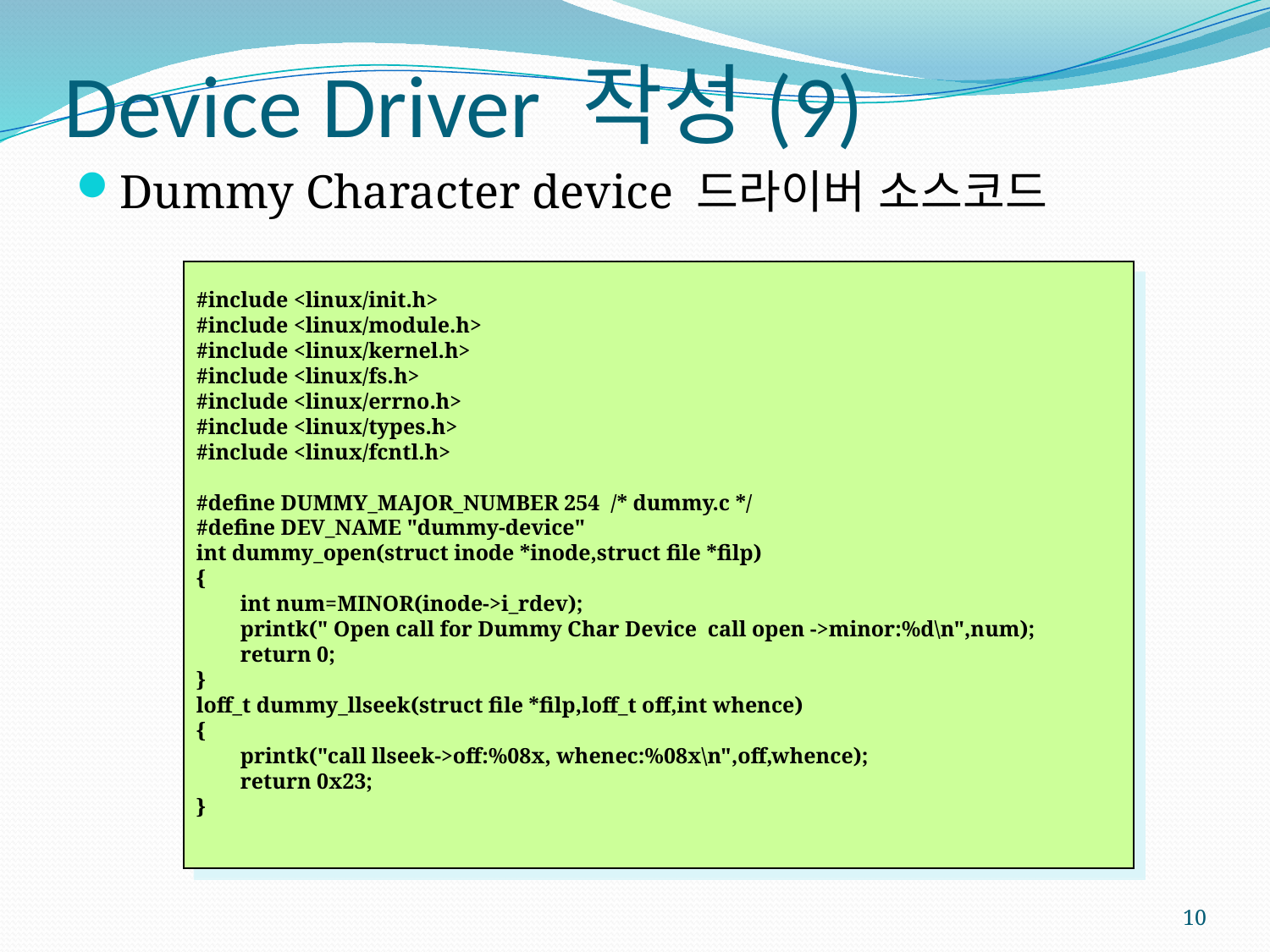

# Device Driver 작성(9)
Dummy Character device 드라이버 소스코드
#include <linux/init.h>
#include <linux/module.h>
#include <linux/kernel.h>
#include <linux/fs.h>
#include <linux/errno.h>
#include <linux/types.h>
#include <linux/fcntl.h>

#define DUMMY_MAJOR_NUMBER 254  /* dummy.c */
#define DEV_NAME "dummy-device"
int dummy_open(struct inode *inode,struct file *filp)
{
        int num=MINOR(inode->i_rdev);
        printk(" Open call for Dummy Char Device  call open ->minor:%d\n",num);
        return 0;
}
loff_t dummy_llseek(struct file *filp,loff_t off,int whence)
{
        printk("call llseek->off:%08x, whenec:%08x\n",off,whence);
        return 0x23;
}

10